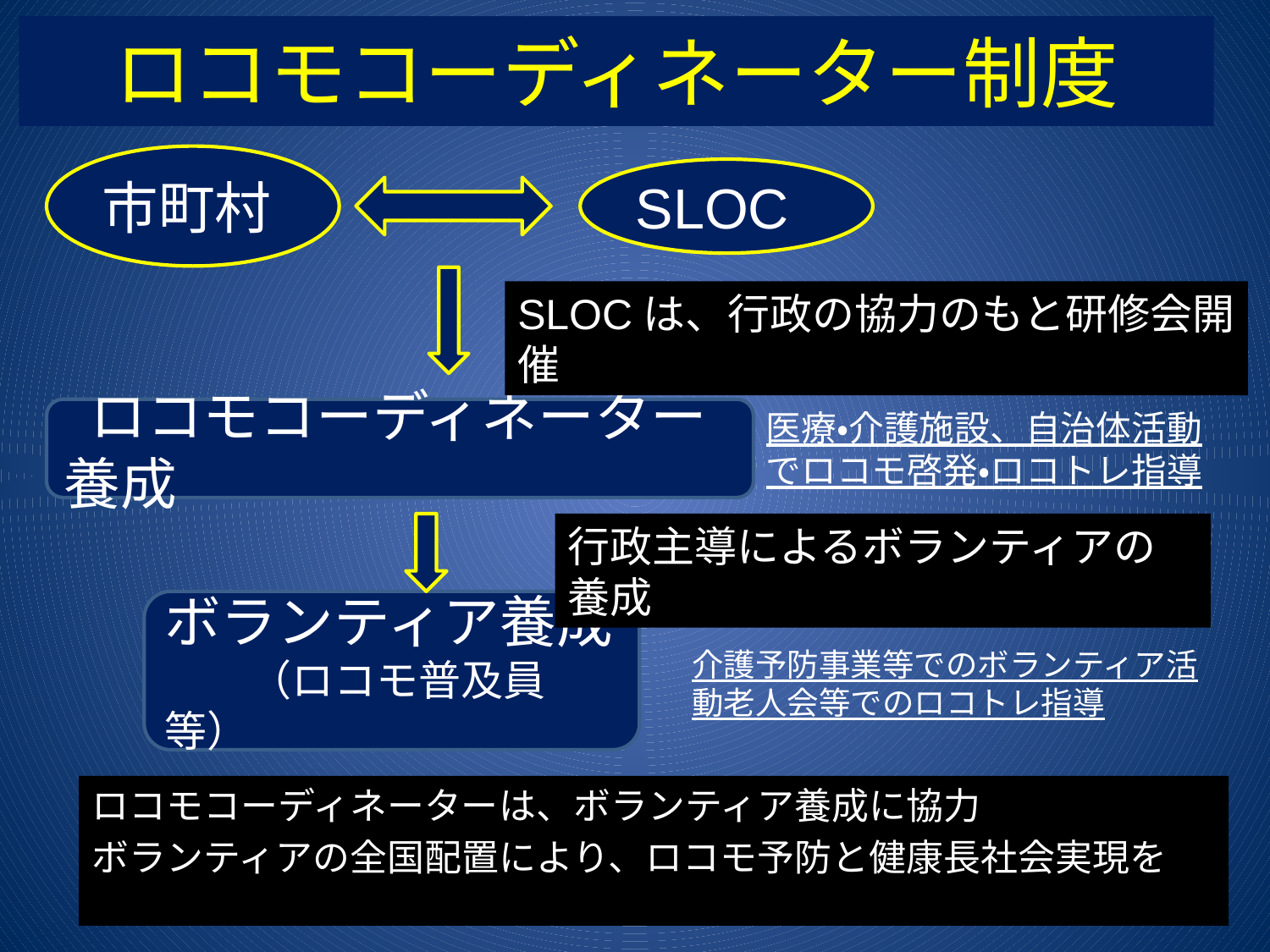

# ロコモコーディネーター制度
市町村
SLOC

SLOCは、行政の協力のもと研修会開催
 ロコモコーディネーター養成
医療・介護施設、自治体活動でロコモ啓発・ロコトレ指導

行政主導によるボランティアの養成

ボランティア養成
　　（ロコモ普及員等）

介護予防事業等でのボランティア活動老人会等でのロコトレ指導
ロコモコーディネーターは、ボランティア養成に協力
ボランティアの全国配置により、ロコモ予防と健康長社会実現を